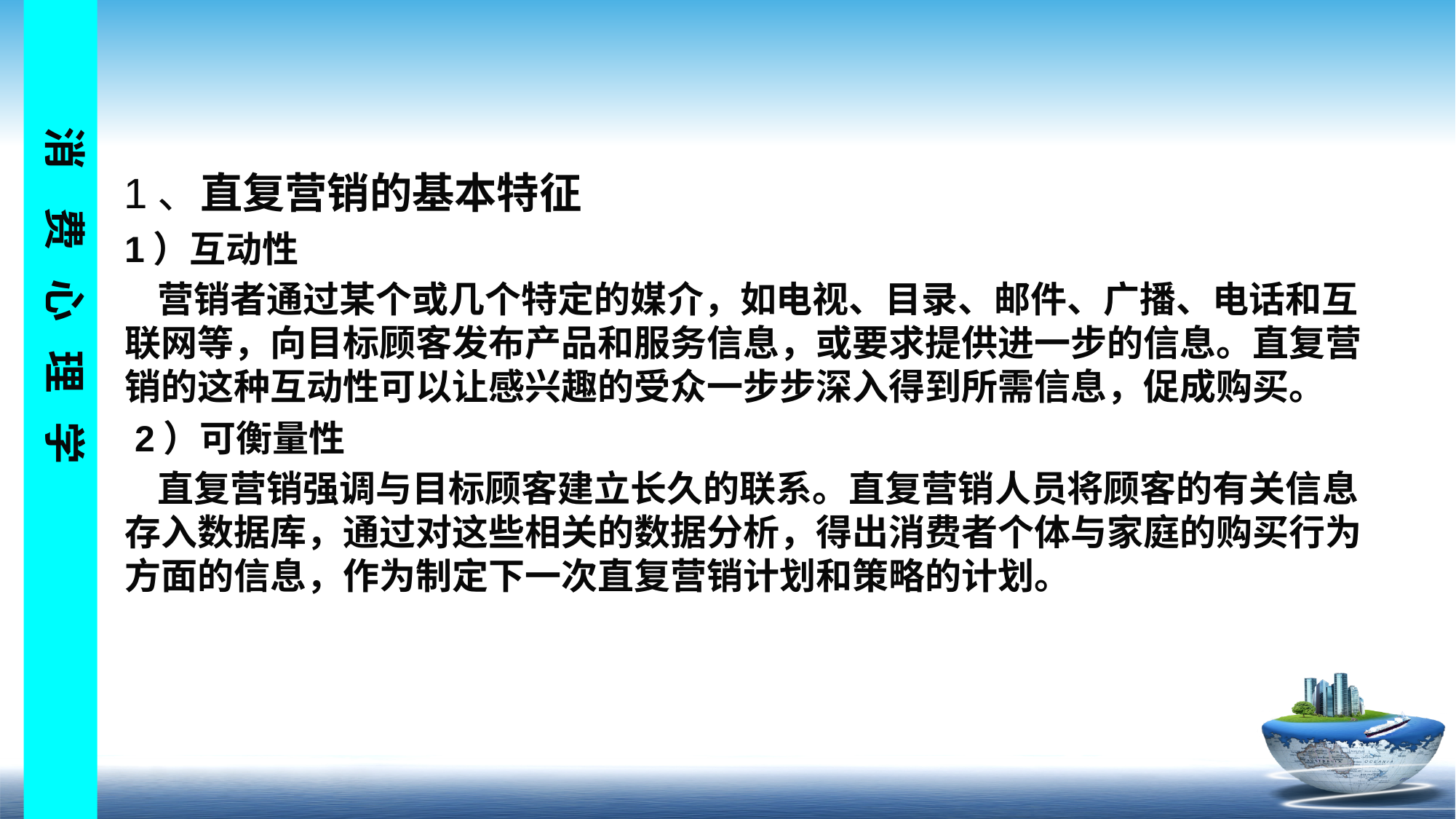

#
   1、直复营销的基本特征
    1）互动性
        营销者通过某个或几个特定的媒介，如电视、目录、邮件、广播、电话和互联网等，向目标顾客发布产品和服务信息，或要求提供进一步的信息。直复营销的这种互动性可以让感兴趣的受众一步步深入得到所需信息，促成购买。
     2）可衡量性
        直复营销强调与目标顾客建立长久的联系。直复营销人员将顾客的有关信息存入数据库，通过对这些相关的数据分析，得出消费者个体与家庭的购买行为方面的信息，作为制定下一次直复营销计划和策略的计划。